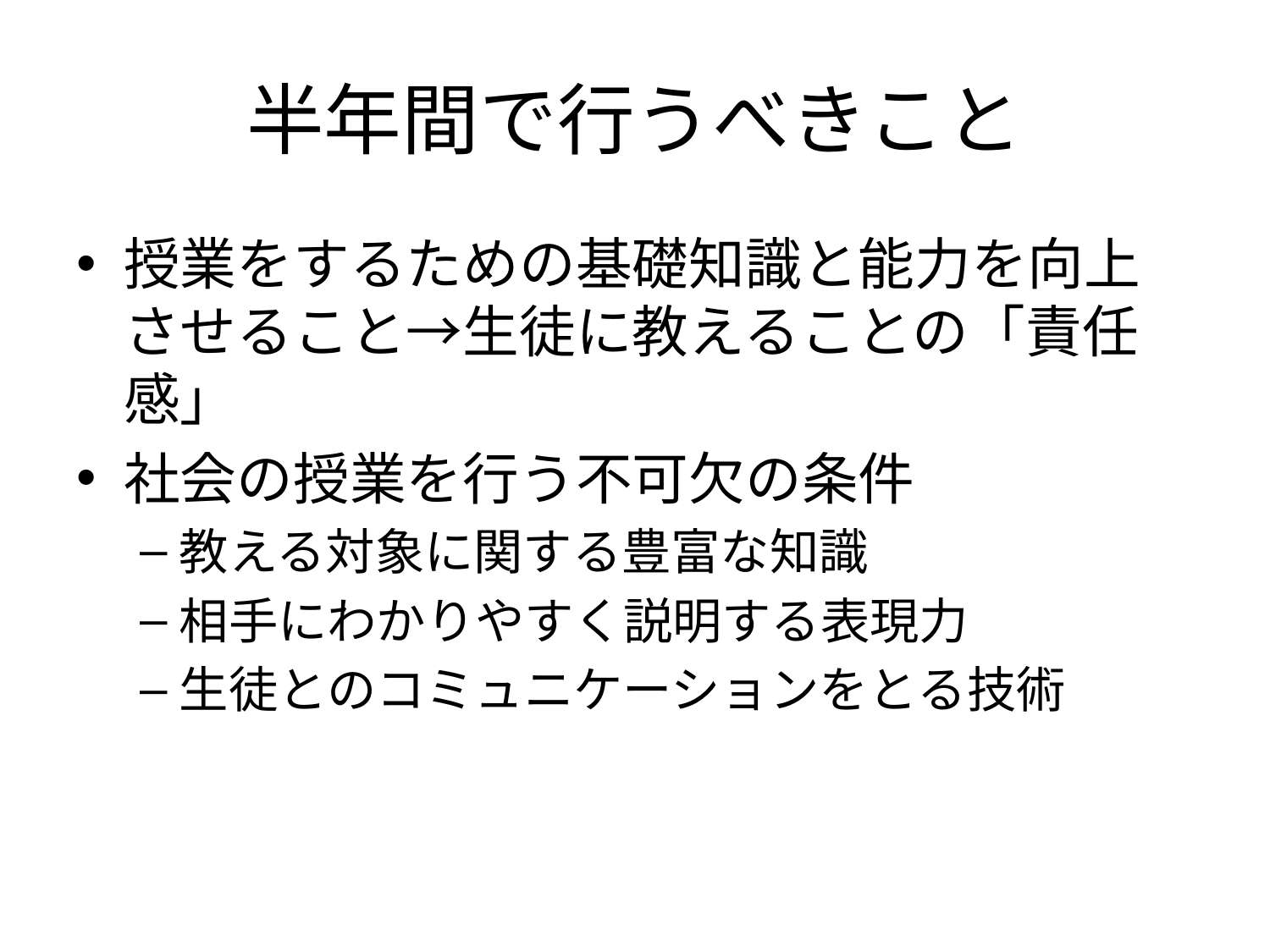

# 半年間で行うべきこと
授業をするための基礎知識と能力を向上させること→生徒に教えることの「責任感」
社会の授業を行う不可欠の条件
教える対象に関する豊富な知識
相手にわかりやすく説明する表現力
生徒とのコミュニケーションをとる技術